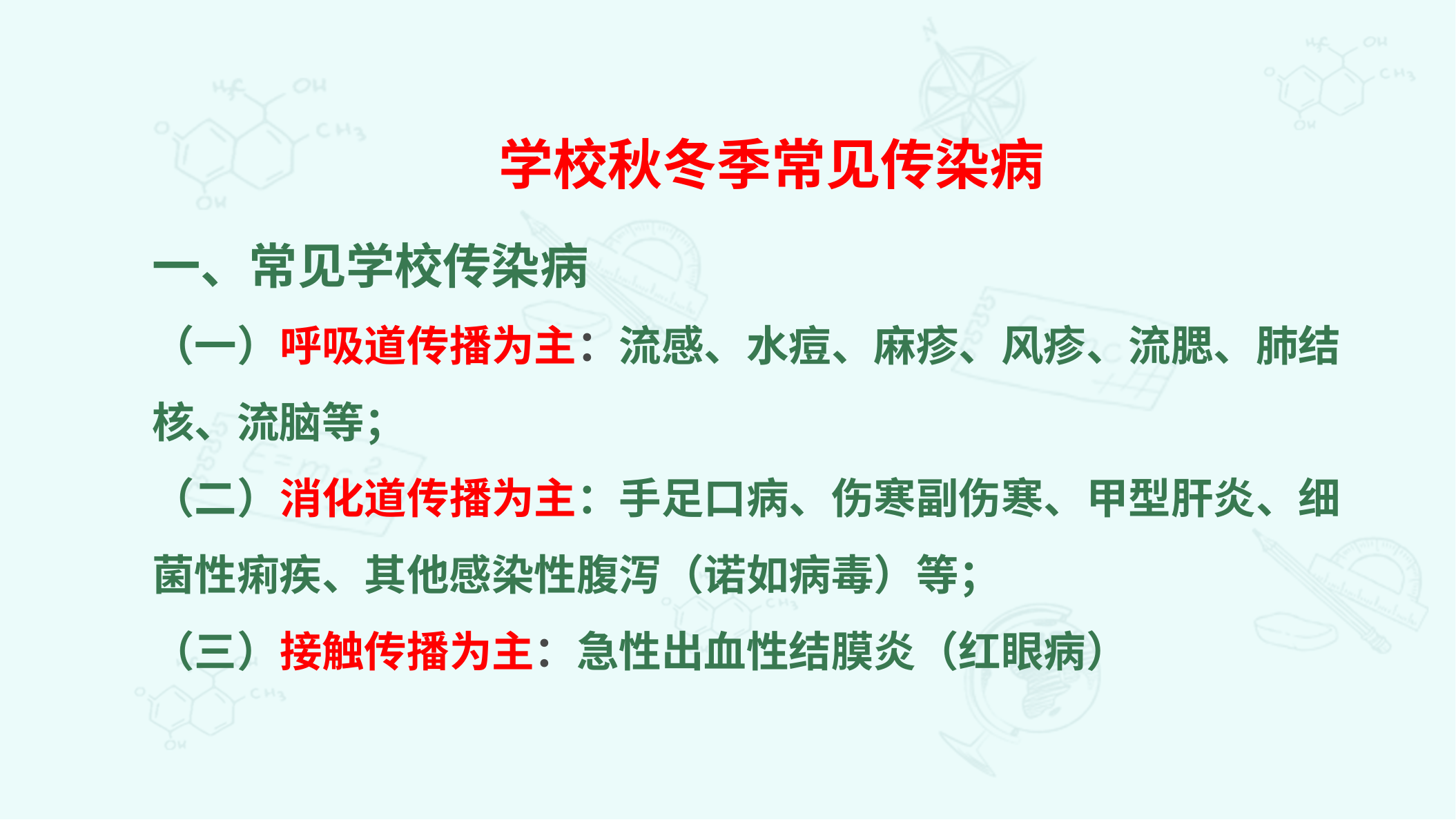

学校秋冬季常见传染病
一、常见学校传染病
（一）呼吸道传播为主：流感、水痘、麻疹、风疹、流腮、肺结核、流脑等；
（二）消化道传播为主：手足口病、伤寒副伤寒、甲型肝炎、细菌性痢疾、其他感染性腹泻（诺如病毒）等；
（三）接触传播为主：急性出血性结膜炎（红眼病）